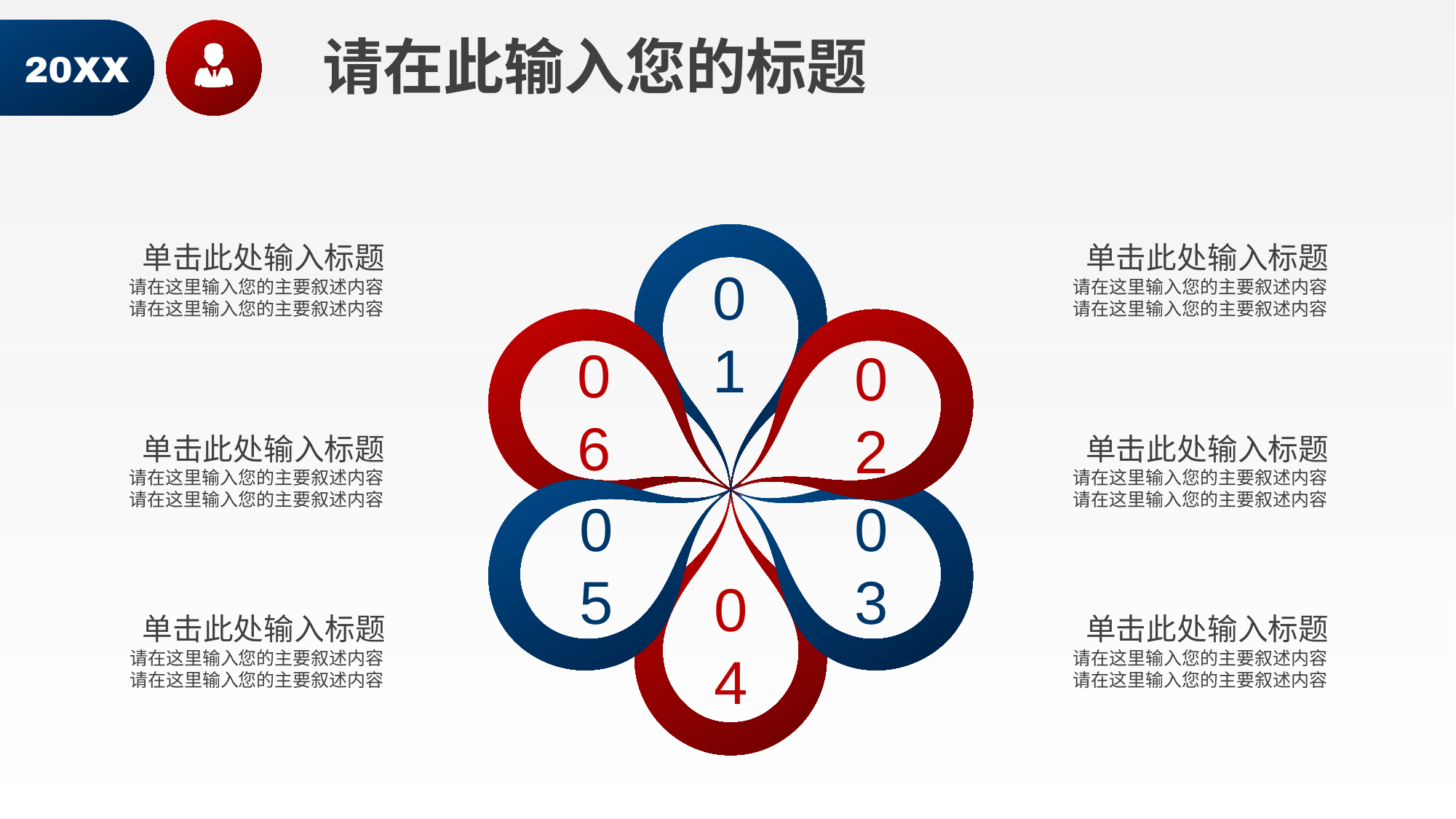

20XX

请在此输入您的标题

01
06
02
05
03
04
 单击此处输入标题
请在这里输入您的主要叙述内容
请在这里输入您的主要叙述内容

 单击此处输入标题
请在这里输入您的主要叙述内容
请在这里输入您的主要叙述内容

 单击此处输入标题
请在这里输入您的主要叙述内容
请在这里输入您的主要叙述内容

 单击此处输入标题
请在这里输入您的主要叙述内容
请在这里输入您的主要叙述内容

 单击此处输入标题
请在这里输入您的主要叙述内容
请在这里输入您的主要叙述内容

 单击此处输入标题
请在这里输入您的主要叙述内容
请在这里输入您的主要叙述内容